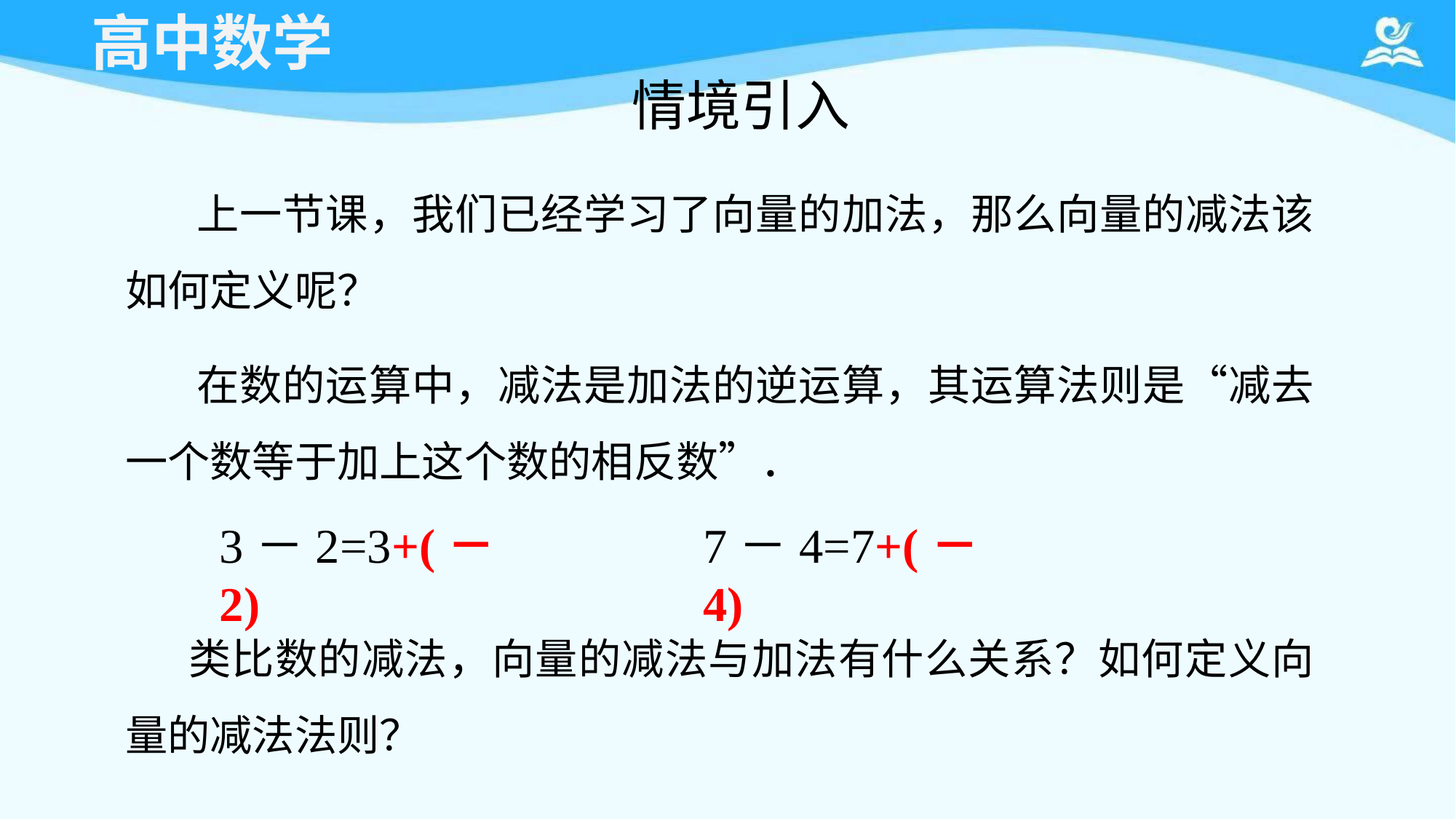

# 情境引入
      上一节课，我们已经学习了向量的加法，那么向量的减法该如何定义呢？
      在数的运算中，减法是加法的逆运算，其运算法则是“减去一个数等于加上这个数的相反数”．
3－2=3+(－2)
7－4=7+(－4)
     类比数的减法，向量的减法与加法有什么关系？如何定义向量的减法法则？